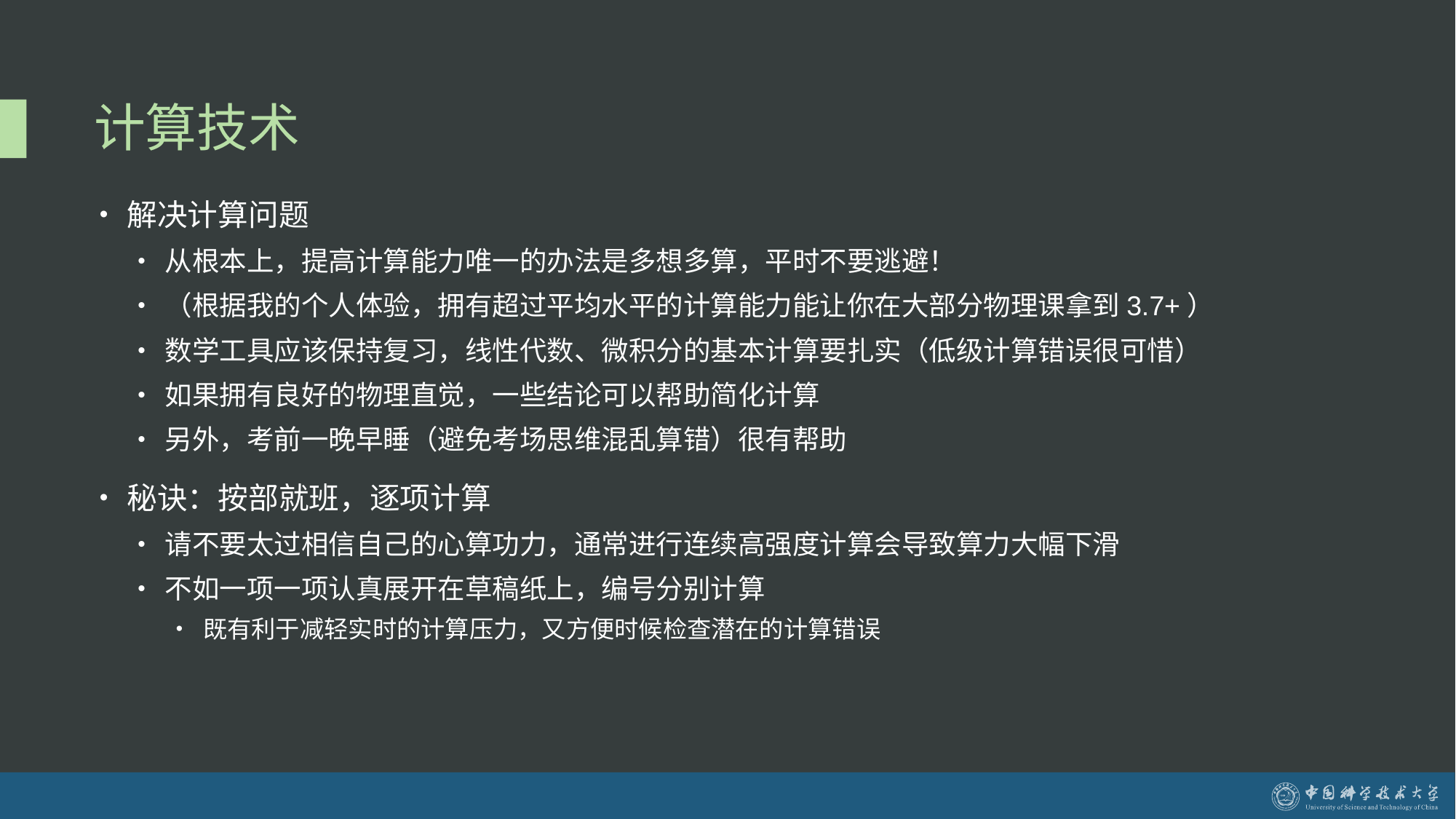

# 计算技术
解决计算问题
从根本上，提高计算能力唯一的办法是多想多算，平时不要逃避！
（根据我的个人体验，拥有超过平均水平的计算能力能让你在大部分物理课拿到3.7+）
数学工具应该保持复习，线性代数、微积分的基本计算要扎实（低级计算错误很可惜）
如果拥有良好的物理直觉，一些结论可以帮助简化计算
另外，考前一晚早睡（避免考场思维混乱算错）很有帮助
秘诀：按部就班，逐项计算
请不要太过相信自己的心算功力，通常进行连续高强度计算会导致算力大幅下滑
不如一项一项认真展开在草稿纸上，编号分别计算
既有利于减轻实时的计算压力，又方便时候检查潜在的计算错误